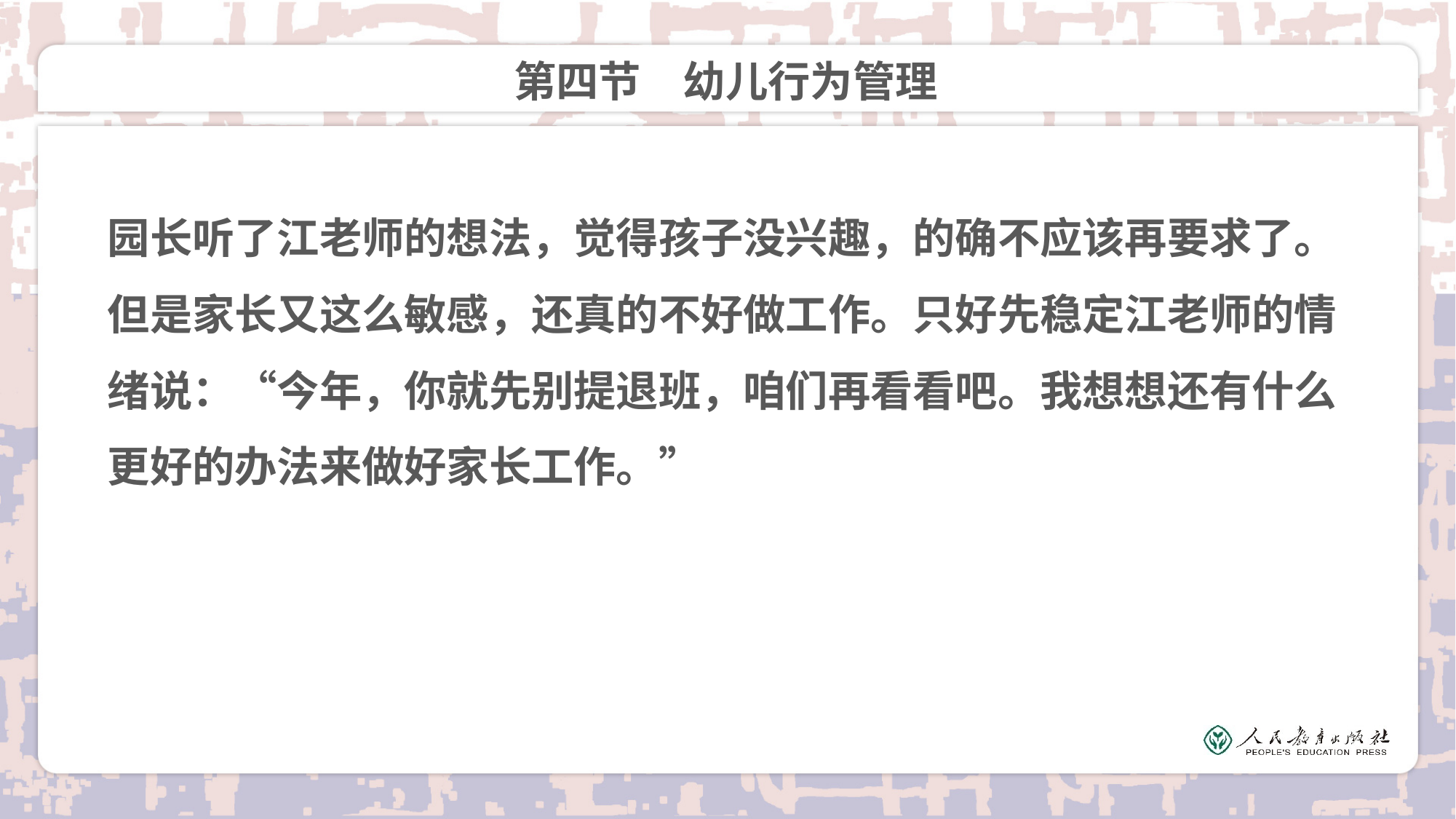

# 第四节　幼儿行为管理
园长听了江老师的想法，觉得孩子没兴趣，的确不应该再要求了。但是家长又这么敏感，还真的不好做工作。只好先稳定江老师的情绪说：“今年，你就先别提退班，咱们再看看吧。我想想还有什么更好的办法来做好家长工作。”